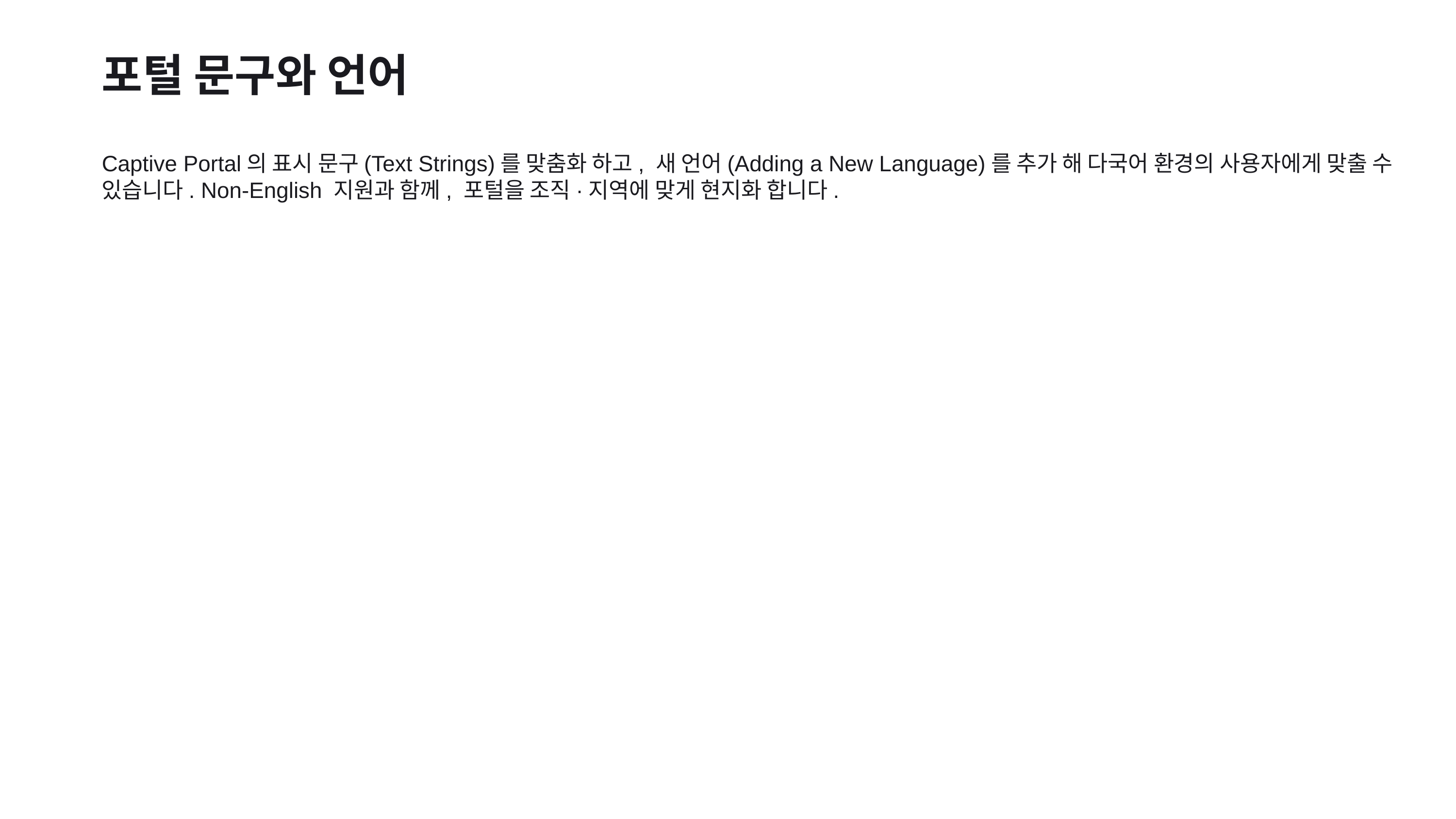

포털 문구와 언어
Captive Portal의 표시 문구(Text Strings)를 맞춤화 하고, 새 언어(Adding a New Language)를 추가 해 다국어 환경의 사용자에게 맞출 수 있습니다. Non-English 지원과 함께, 포털을 조직·지역에 맞게 현지화 합니다.